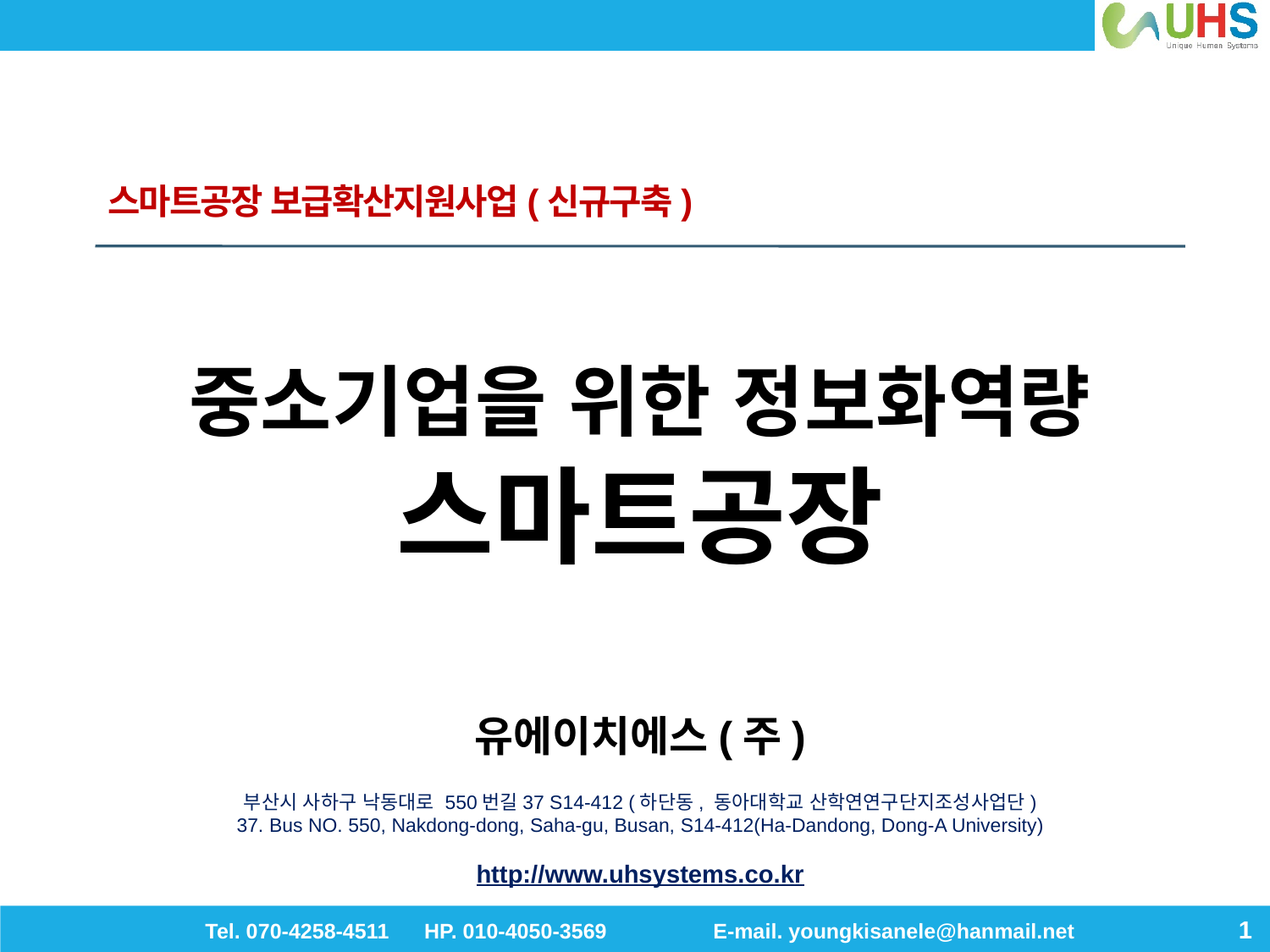

# 스마트공장 보급확산지원사업(신규구축)
중소기업을 위한 정보화역량 스마트공장
유에이치에스(주)

부산시 사하구 낙동대로 550번길37 S14-412 (하단동, 동아대학교 산학연연구단지조성사업단)
37. Bus NO. 550, Nakdong-dong, Saha-gu, Busan, S14-412(Ha-Dandong, Dong-A University)

http://www.uhsystems.co.kr

Tel. 070-4258-4511      HP. 010-4050-3569	E-mail. youngkisanele@hanmail.net
1